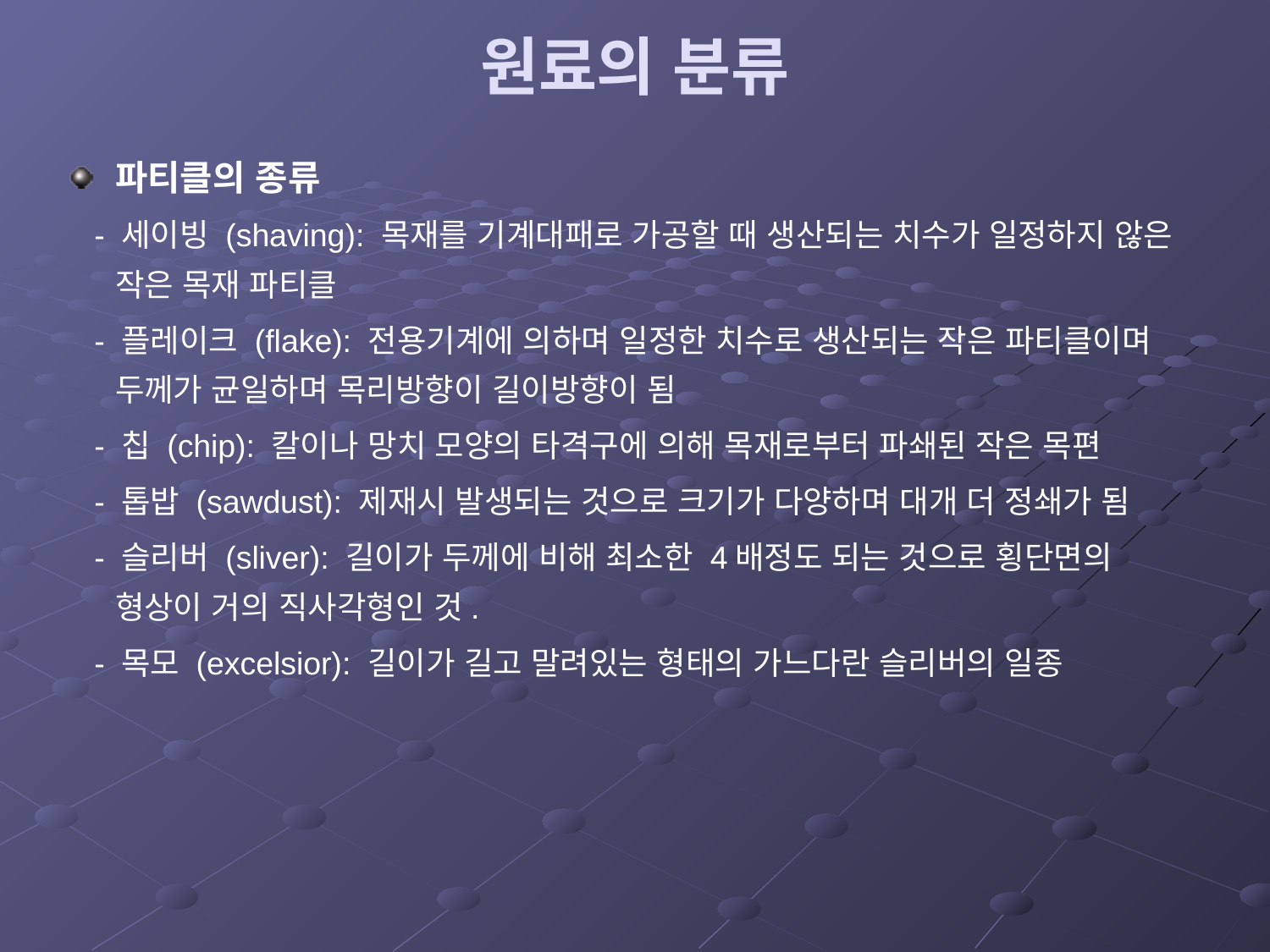

# 원료의 분류
파티클의 종류
   - 세이빙 (shaving): 목재를 기계대패로 가공할 때 생산되는 치수가 일정하지 않은 작은 목재 파티클
   - 플레이크 (flake): 전용기계에 의하며 일정한 치수로 생산되는 작은 파티클이며 두께가 균일하며 목리방향이 길이방향이 됨
   - 칩 (chip): 칼이나 망치 모양의 타격구에 의해 목재로부터 파쇄된 작은 목편
   - 톱밥 (sawdust): 제재시 발생되는 것으로 크기가 다양하며 대개 더 정쇄가 됨
   - 슬리버 (sliver): 길이가 두께에 비해 최소한 4배정도 되는 것으로 횡단면의 형상이 거의 직사각형인 것.
   - 목모 (excelsior): 길이가 길고 말려있는 형태의 가느다란 슬리버의 일종